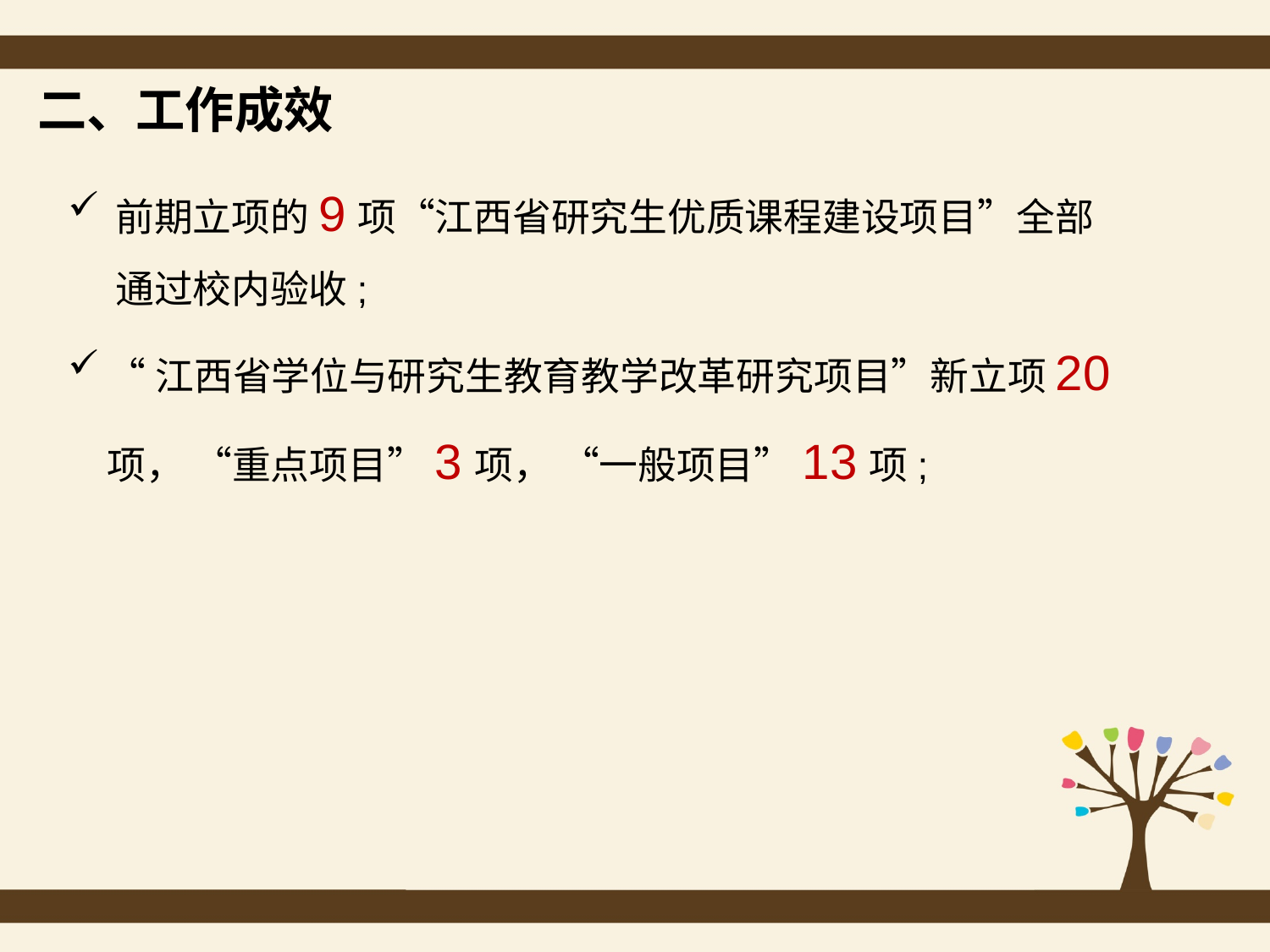

二、工作成效
前期立项的9项“江西省研究生优质课程建设项目”全部通过校内验收;
“江西省学位与研究生教育教学改革研究项目”新立项20项， “重点项目”3项， “一般项目”13项;